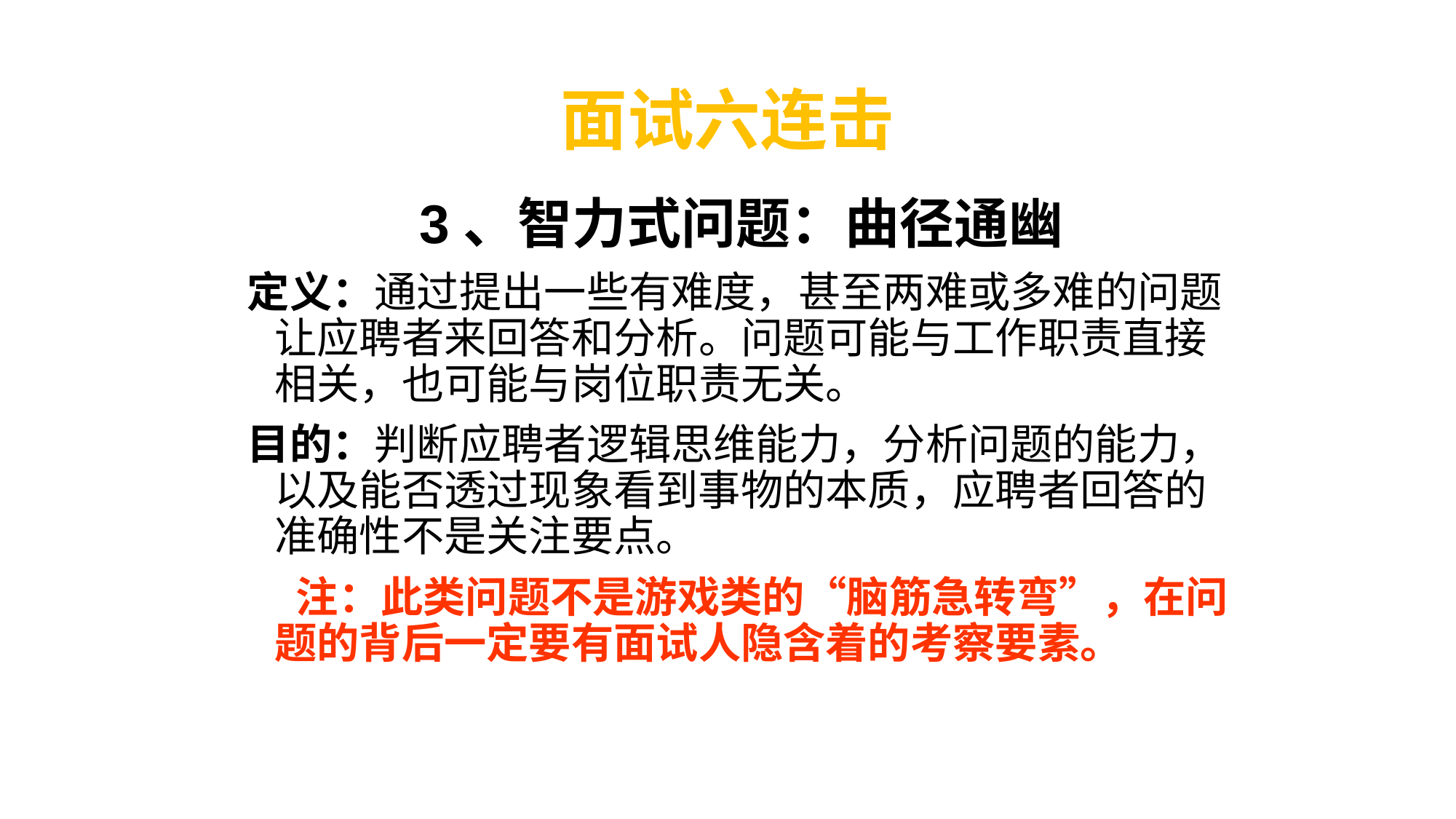

# 面试六连击
3、智力式问题：曲径通幽
定义：通过提出一些有难度，甚至两难或多难的问题让应聘者来回答和分析。问题可能与工作职责直接相关，也可能与岗位职责无关。
目的：判断应聘者逻辑思维能力，分析问题的能力，以及能否透过现象看到事物的本质，应聘者回答的准确性不是关注要点。
    注：此类问题不是游戏类的“脑筋急转弯”，在问题的背后一定要有面试人隐含着的考察要素。